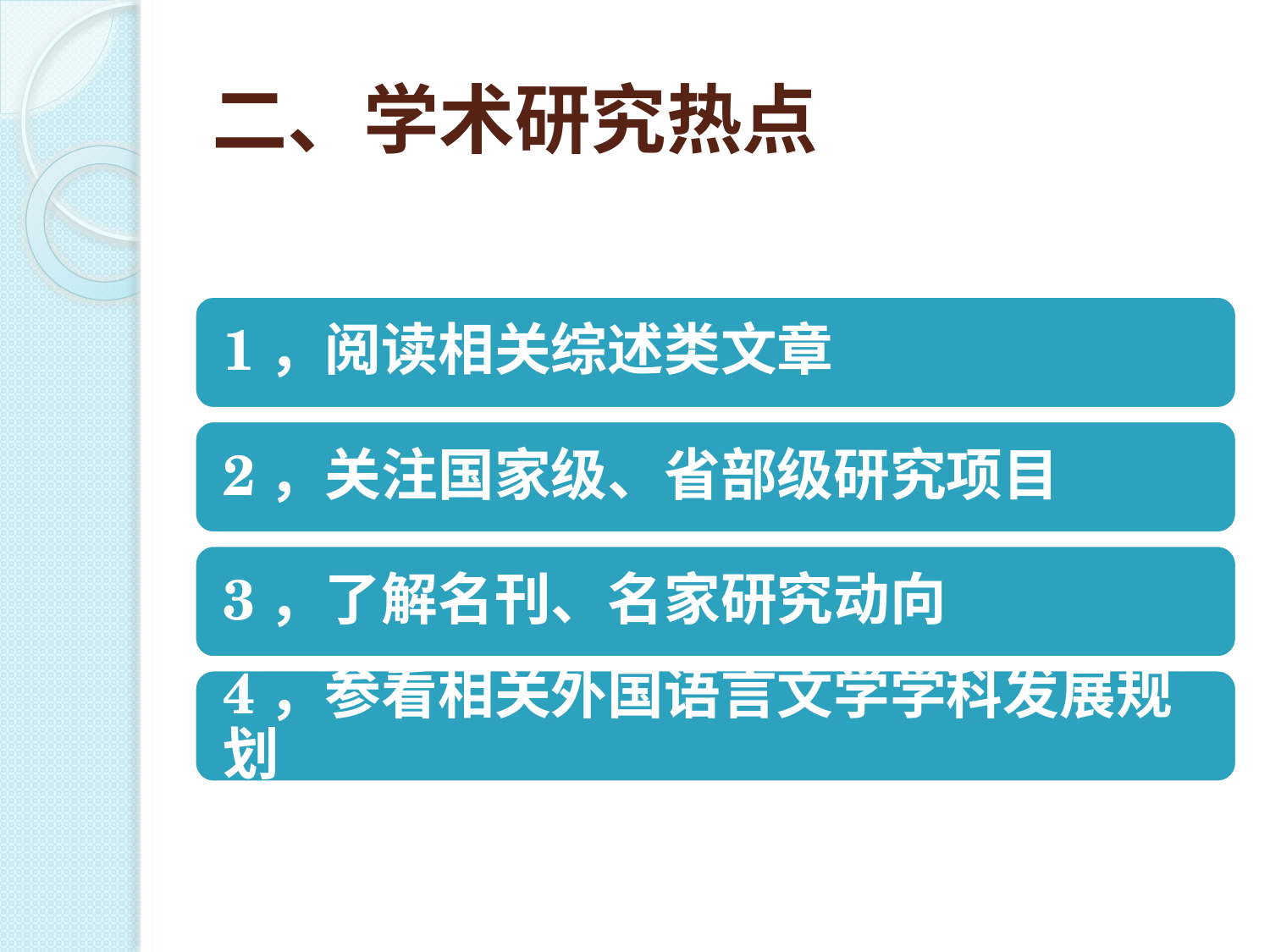

# 二、学术研究热点
1，阅读相关综述类文章
2，关注国家级、省部级研究项目
3，了解名刊、名家研究动向
4，参看相关外国语言文学学科发展规划